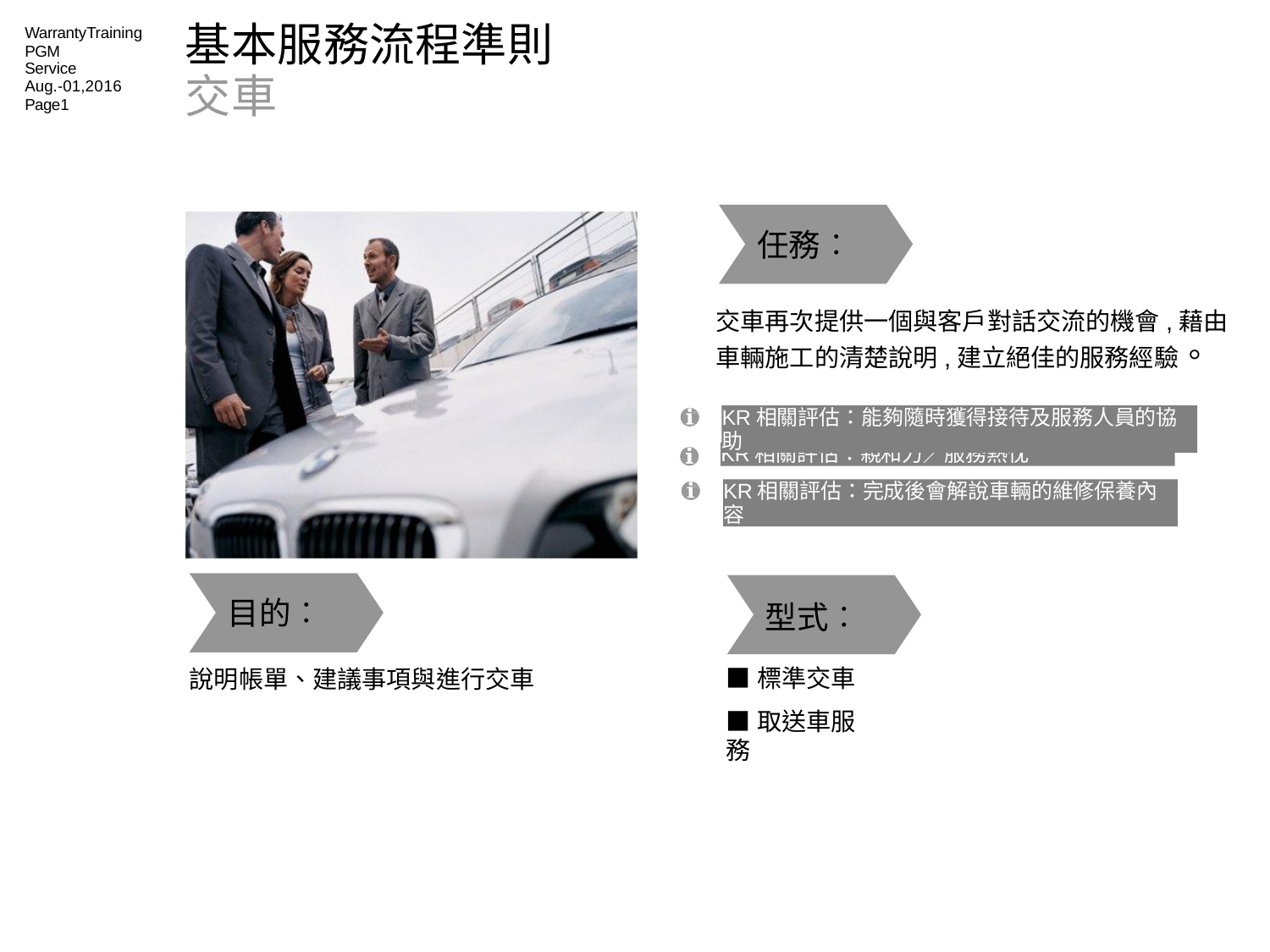

# 基本服務流程準則交車
WarrantyTrainingPGM
Service
Aug.-01,2016
Page1

任務︰

交車再次提供一個與客戶對話交流的機會,藉由車輛施工的清楚說明,建立絕佳的服務經驗。
KR相關評估：能夠隨時獲得接待及服務人員的協助

KR相關評估：親和力／服務熱忱

KR相關評估：完成後會解說車輛的維修保養內容

目的︰
型式︰
■標準交車
■取送車服務
說明帳單、建議事項與進行交車